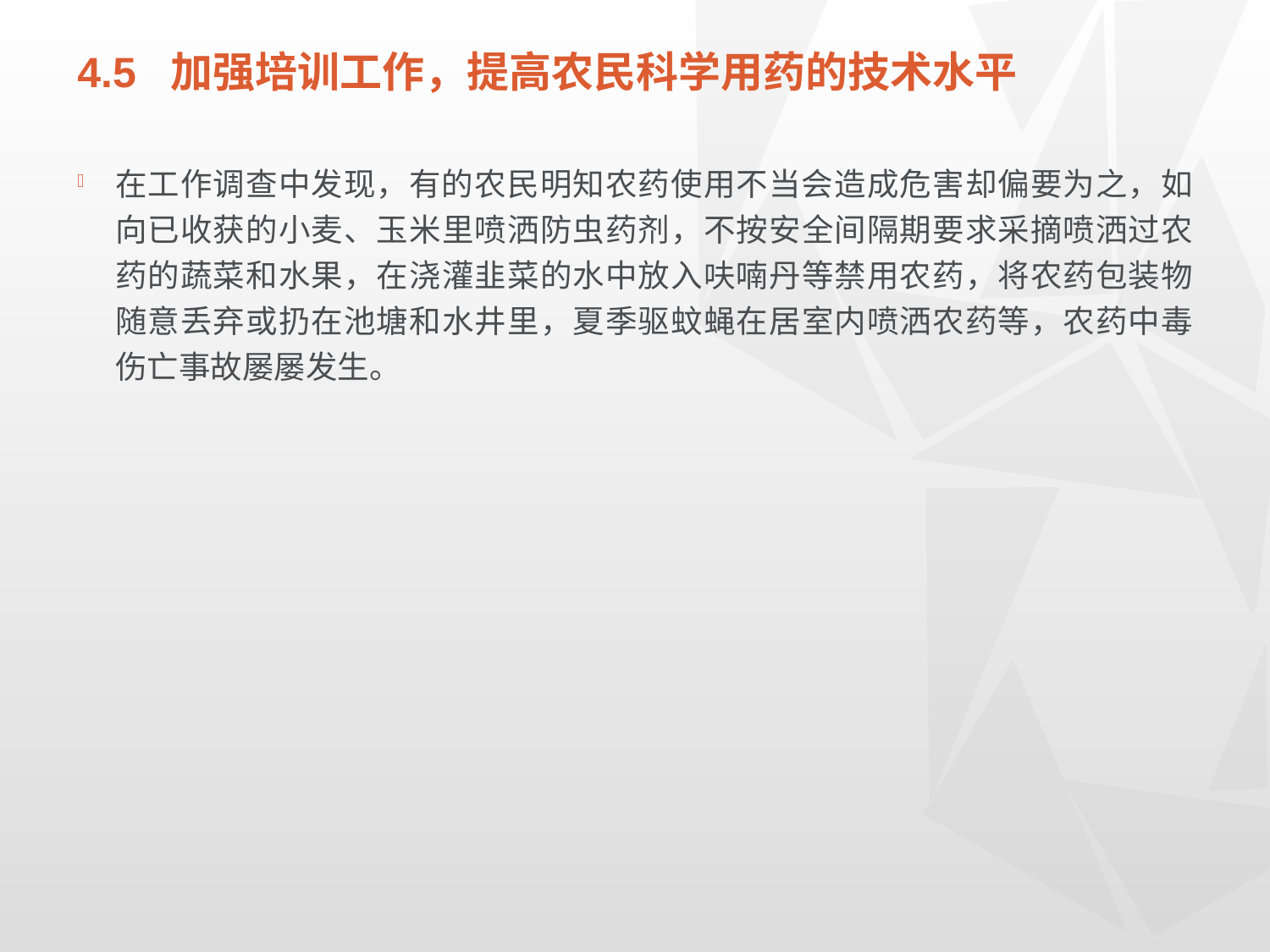

# 4.5  加强培训工作，提高农民科学用药的技术水平
在工作调查中发现，有的农民明知农药使用不当会造成危害却偏要为之，如向已收获的小麦、玉米里喷洒防虫药剂，不按安全间隔期要求采摘喷洒过农药的蔬菜和水果，在浇灌韭菜的水中放入呋喃丹等禁用农药，将农药包装物随意丢弃或扔在池塘和水井里，夏季驱蚊蝇在居室内喷洒农药等，农药中毒伤亡事故屡屡发生。